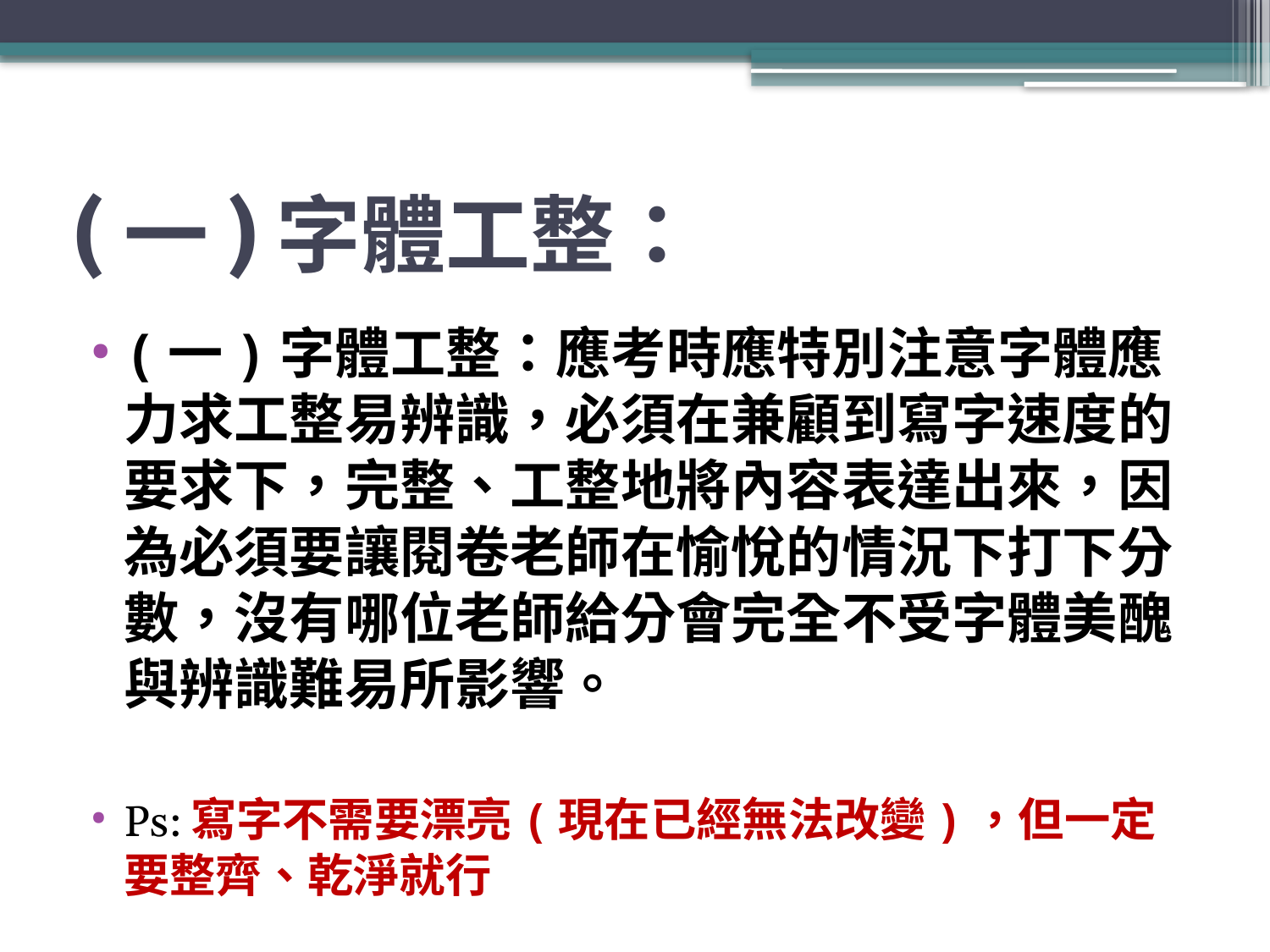

# (一)字體工整：
(一)字體工整：應考時應特別注意字體應力求工整易辨識，必須在兼顧到寫字速度的要求下，完整、工整地將內容表達出來，因為必須要讓閱卷老師在愉悅的情況下打下分數，沒有哪位老師給分會完全不受字體美醜與辨識難易所影響。

Ps:寫字不需要漂亮(現在已經無法改變)，但一定要整齊、乾淨就行